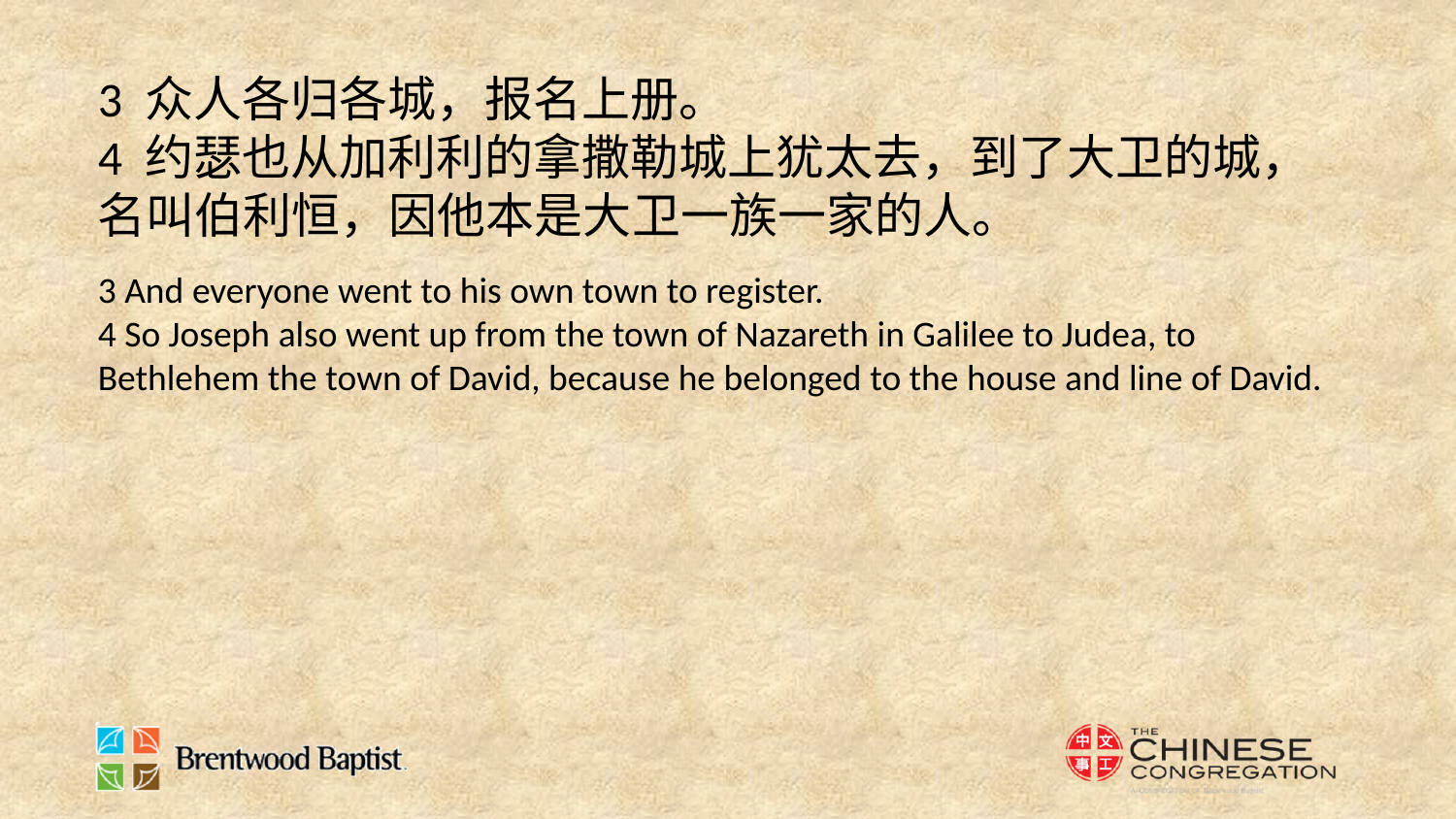

3 众人各归各城，报名上册。
4 约瑟也从加利利的拿撒勒城上犹太去，到了大卫的城，名叫伯利恒，因他本是大卫一族一家的人。

3 And everyone went to his own town to register.
4 So Joseph also went up from the town of Nazareth in Galilee to Judea, to Bethlehem the town of David, because he belonged to the house and line of David.